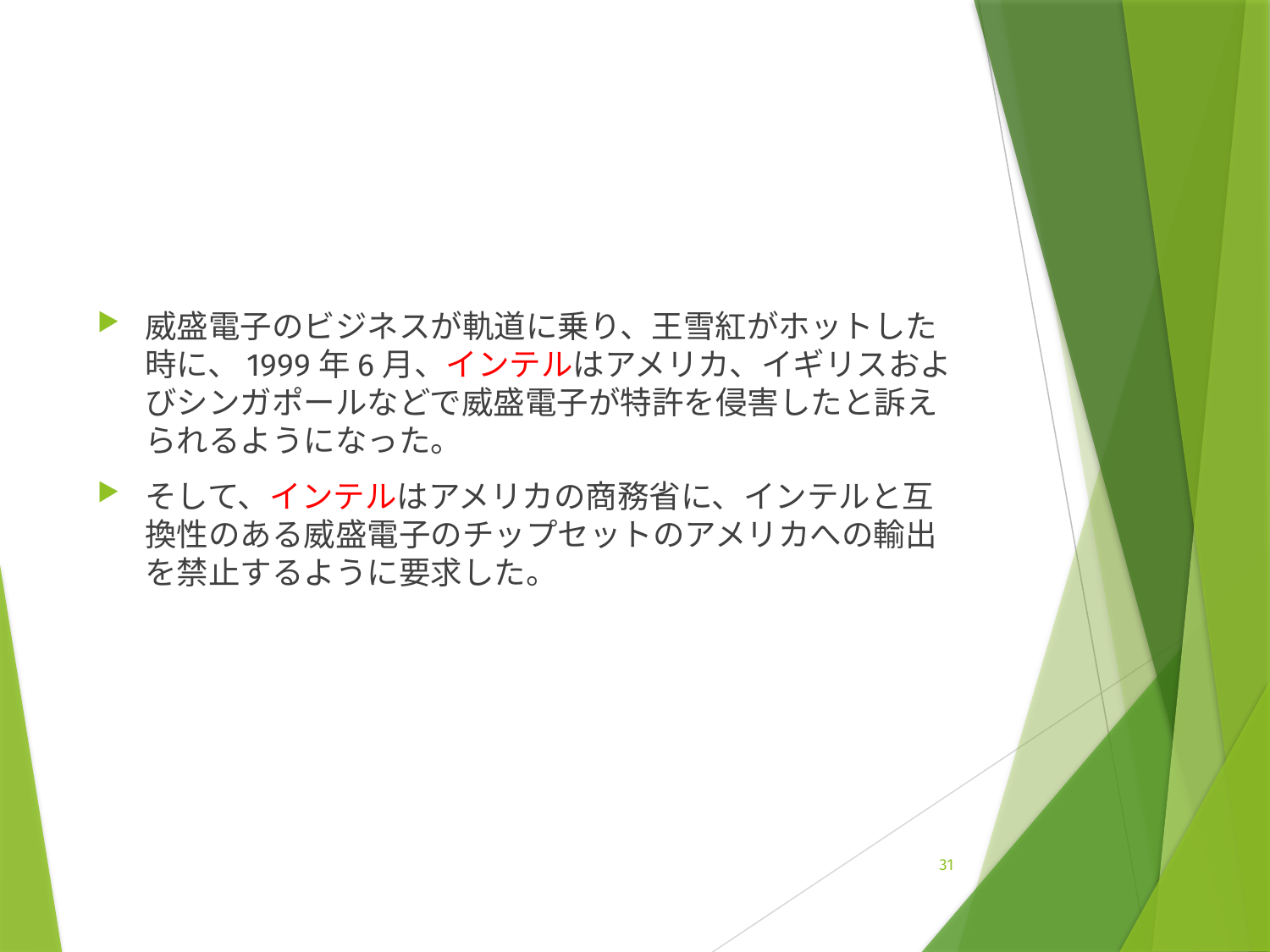

#
威盛電子のビジネスが軌道に乗り、王雪紅がホットした時に、1999年6月、インテルはアメリカ、イギリスおよびシンガポールなどで威盛電子が特許を侵害したと訴えられるようになった。
そして、インテルはアメリカの商務省に、インテルと互換性のある威盛電子のチップセットのアメリカへの輸出を禁止するように要求した。
31